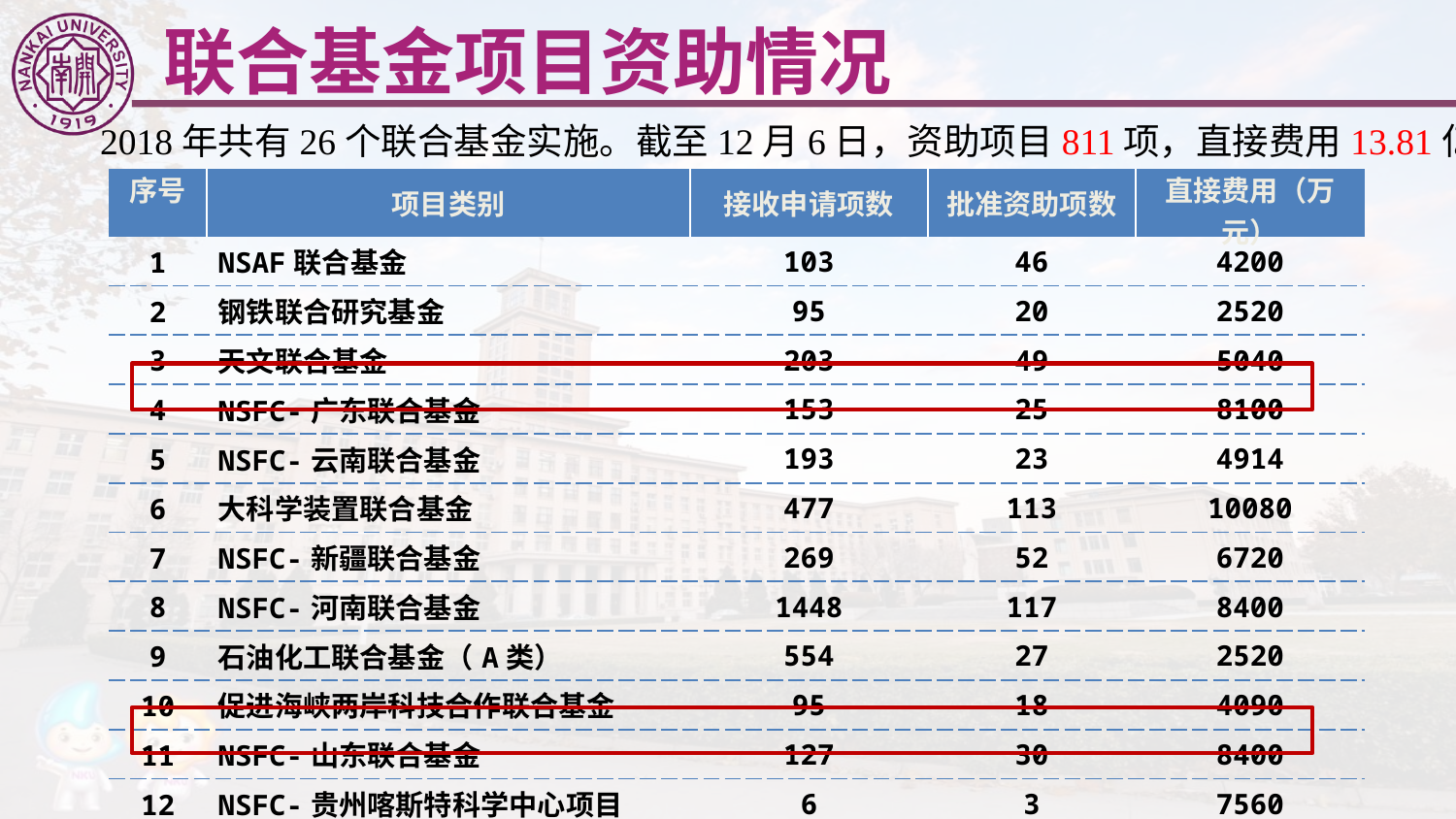

联合基金项目资助情况
2018年共有26个联合基金实施。截至12月6日，资助项目811项，直接费用13.81亿元。

| 序号 | 项目类别 | 接收申请项数 | 批准资助项数 | 直接费用（万元） |
| --- | --- | --- | --- | --- |
| 1 | NSAF联合基金 | 103 | 46 | 4200 |
| 2 | 钢铁联合研究基金 | 95 | 20 | 2520 |
| 3 | 天文联合基金 | 203 | 49 | 5040 |
| 4 | NSFC-广东联合基金 | 153 | 25 | 8100 |
| 5 | NSFC-云南联合基金 | 193 | 23 | 4914 |
| 6 | 大科学装置联合基金 | 477 | 113 | 10080 |
| 7 | NSFC-新疆联合基金 | 269 | 52 | 6720 |
| 8 | NSFC-河南联合基金 | 1448 | 117 | 8400 |
| 9 | 石油化工联合基金（A类） | 554 | 27 | 2520 |
| 10 | 促进海峡两岸科技合作联合基金 | 95 | 18 | 4090 |
| 11 | NSFC-山东联合基金 | 127 | 30 | 8400 |
| 12 | NSFC-贵州喀斯特科学中心项目 | 6 | 3 | 7560 |